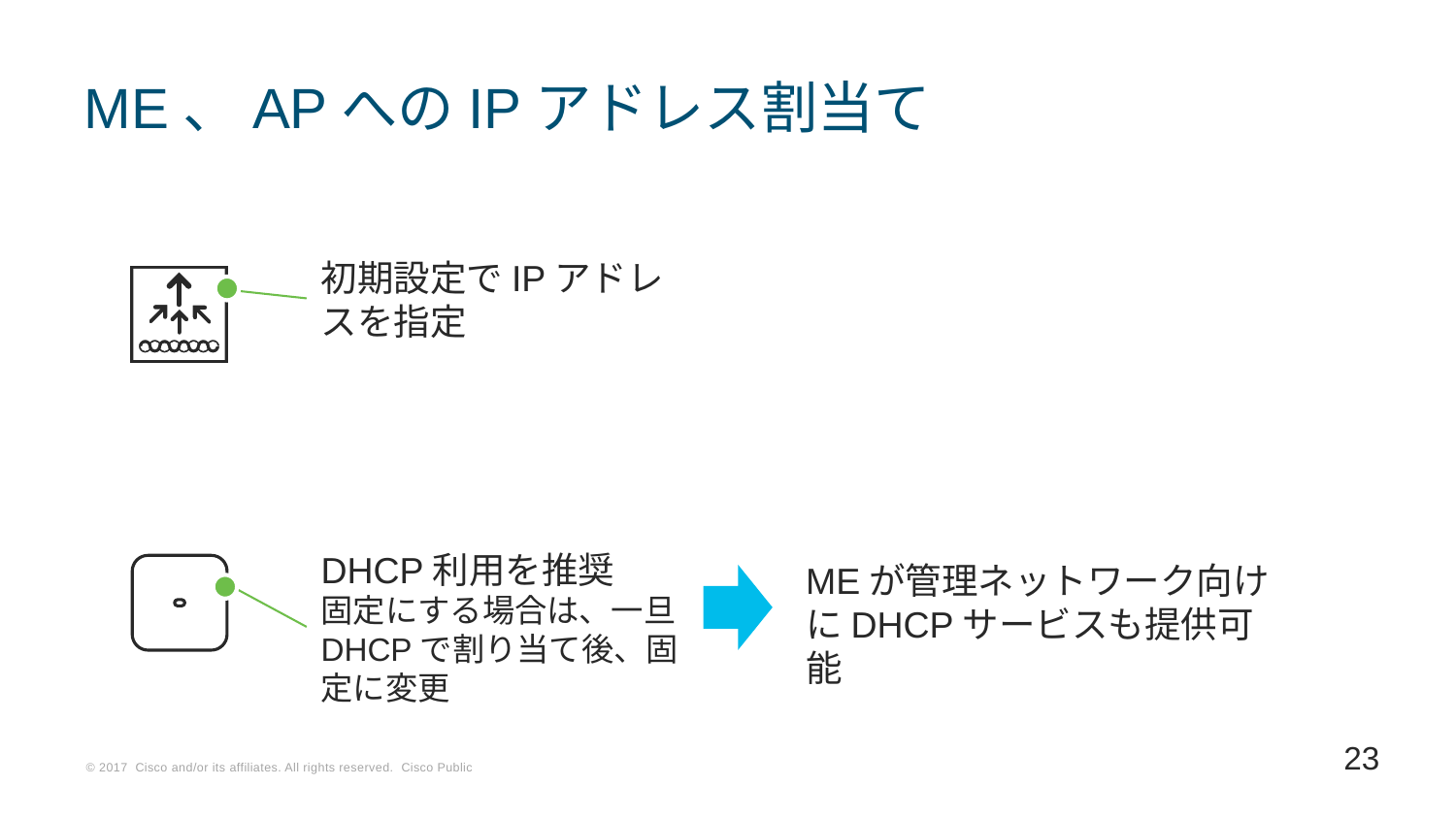

# ME、APへのIPアドレス割当て
初期設定でIPアドレスを指定

DHCP利用を推奨
固定にする場合は、一旦DHCPで割り当て後、固定に変更
MEが管理ネットワーク向けにDHCPサービスも提供可能